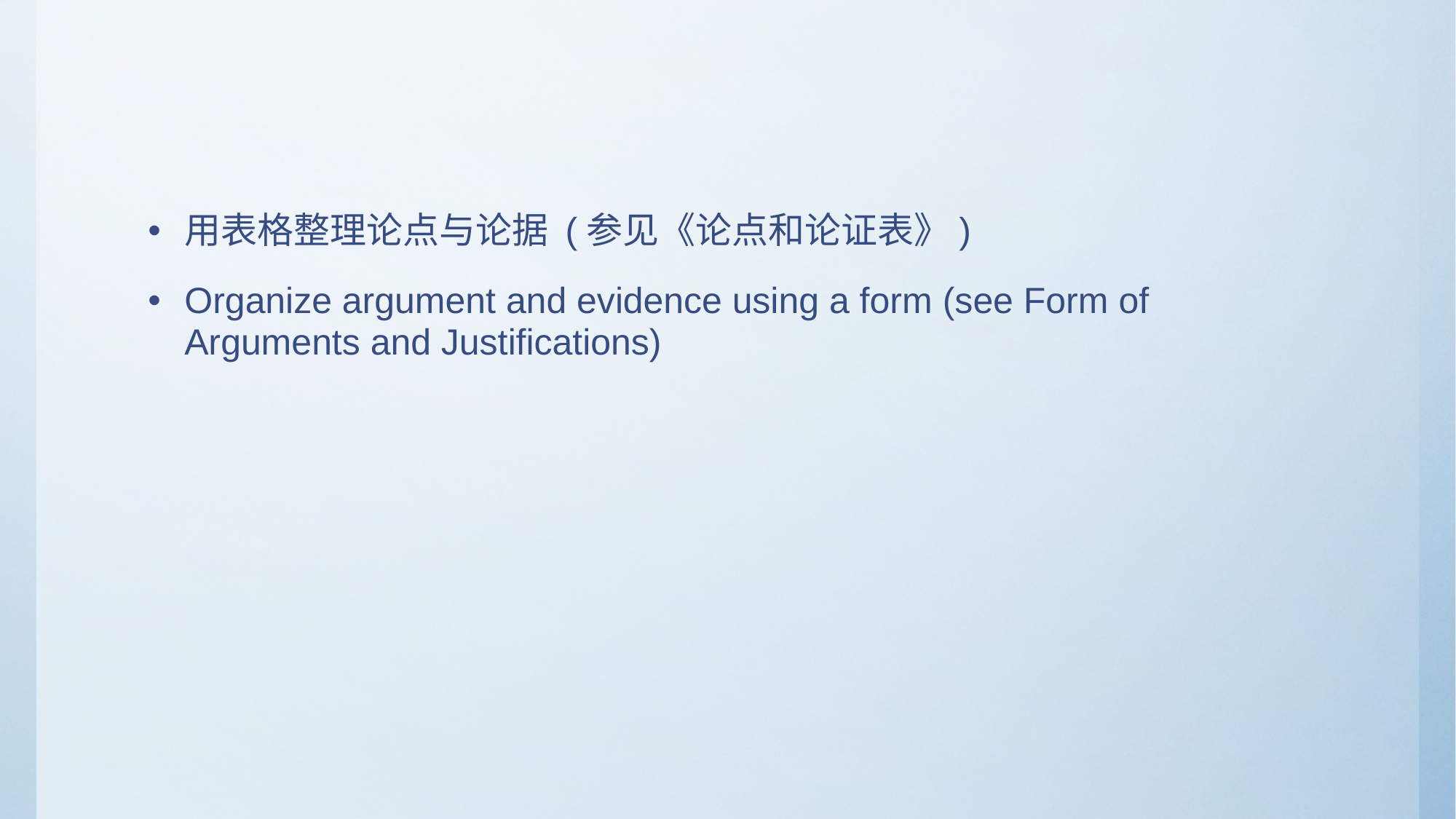

#
用表格整理论点与论据 (参见《论点和论证表》)
Organize argument and evidence using a form (see Form of Arguments and Justifications)